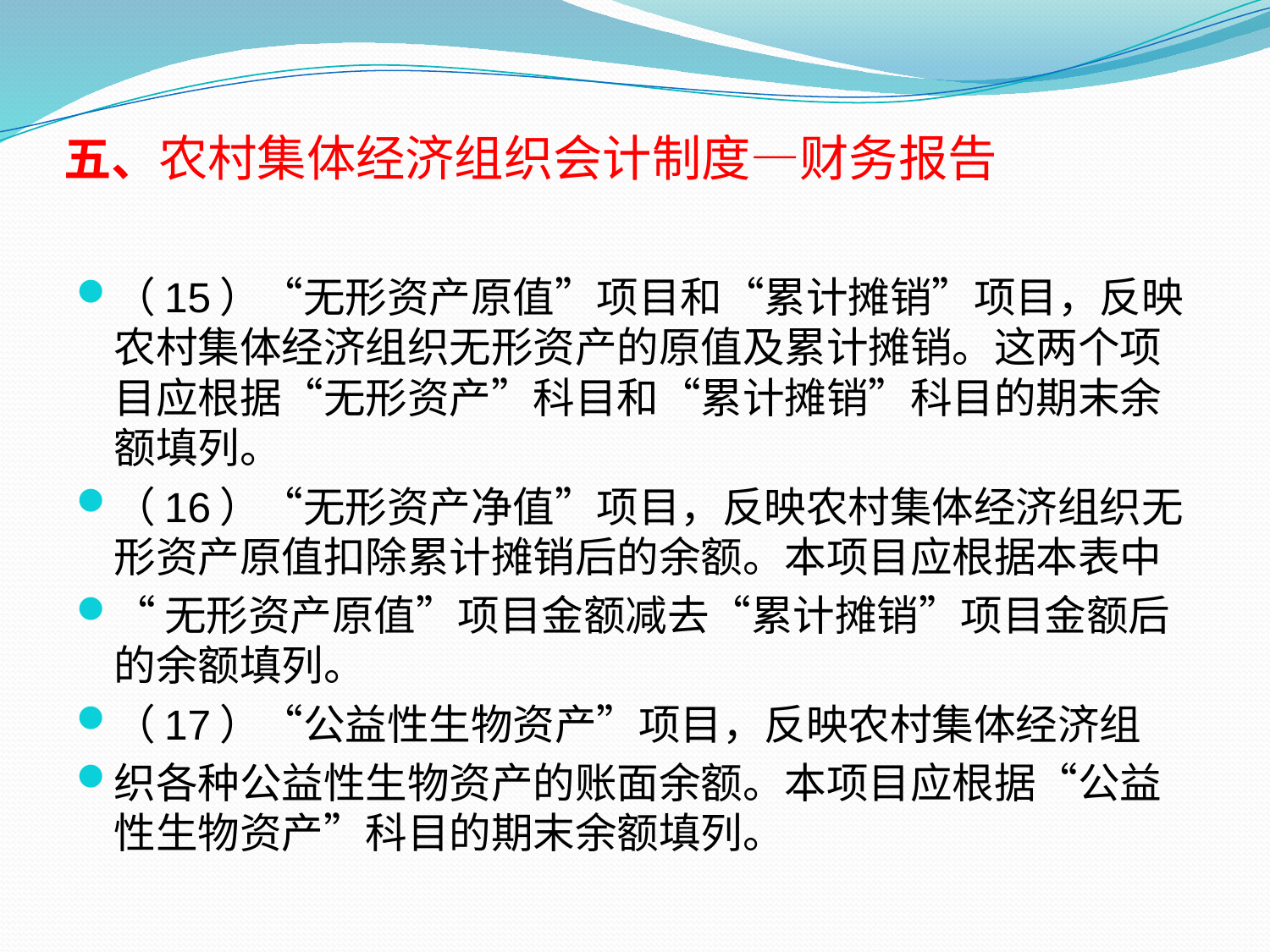

# 五、农村集体经济组织会计制度—财务报告

（15）“无形资产原值”项目和“累计摊销”项目，反映农村集体经济组织无形资产的原值及累计摊销。这两个项目应根据“无形资产”科目和“累计摊销”科目的期末余额填列。
（16）“无形资产净值”项目，反映农村集体经济组织无形资产原值扣除累计摊销后的余额。本项目应根据本表中
“无形资产原值”项目金额减去“累计摊销”项目金额后的余额填列。
（17）“公益性生物资产”项目，反映农村集体经济组
织各种公益性生物资产的账面余额。本项目应根据“公益性生物资产”科目的期末余额填列。